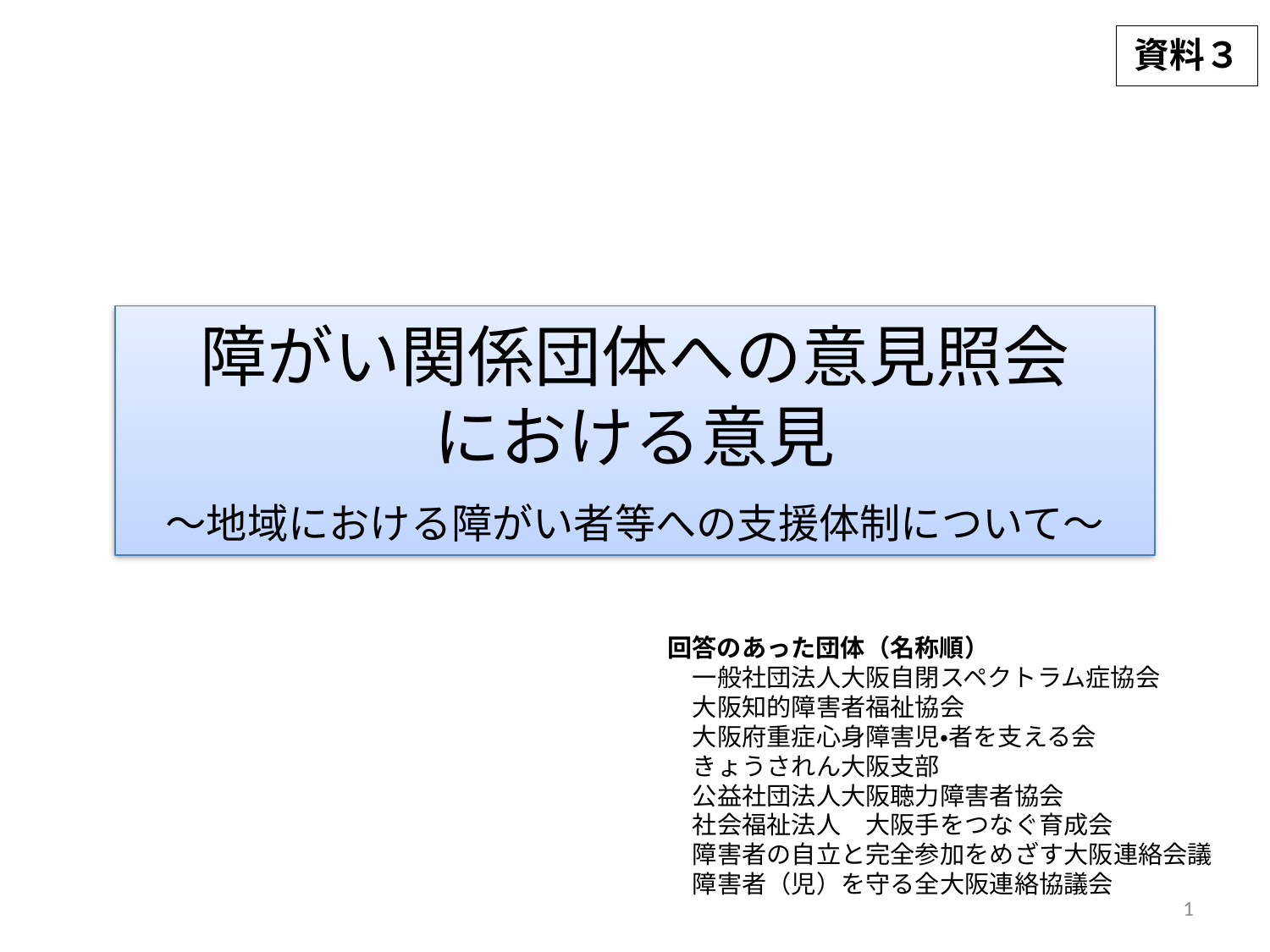

資料３
# 障がい関係団体への意見照会 における意見 ～地域における障がい者等への支援体制について～
回答のあった団体（名称順）
一般社団法人大阪自閉スペクトラム症協会
大阪知的障害者福祉協会
大阪府重症心身障害児・者を支える会
きょうされん大阪支部
公益社団法人大阪聴力障害者協会
社会福祉法人　大阪手をつなぐ育成会
障害者の自立と完全参加をめざす大阪連絡会議
障害者（児）を守る全大阪連絡協議会
1